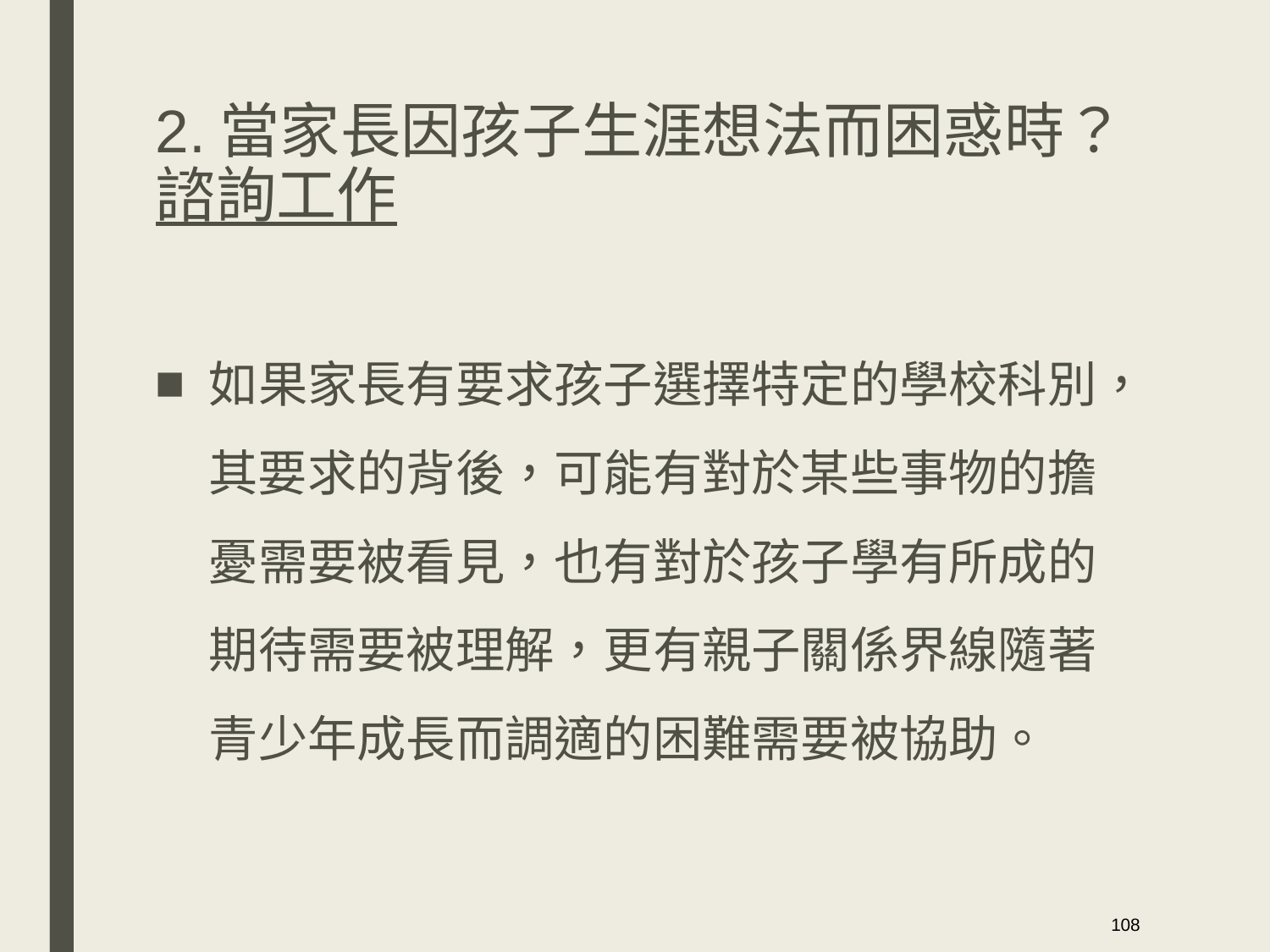

# 2.當家長因孩子生涯想法而困惑時？ 諮詢工作
如果家長有要求孩子選擇特定的學校科別，其要求的背後，可能有對於某些事物的擔憂需要被看見，也有對於孩子學有所成的期待需要被理解，更有親子關係界線隨著青少年成長而調適的困難需要被協助。

108